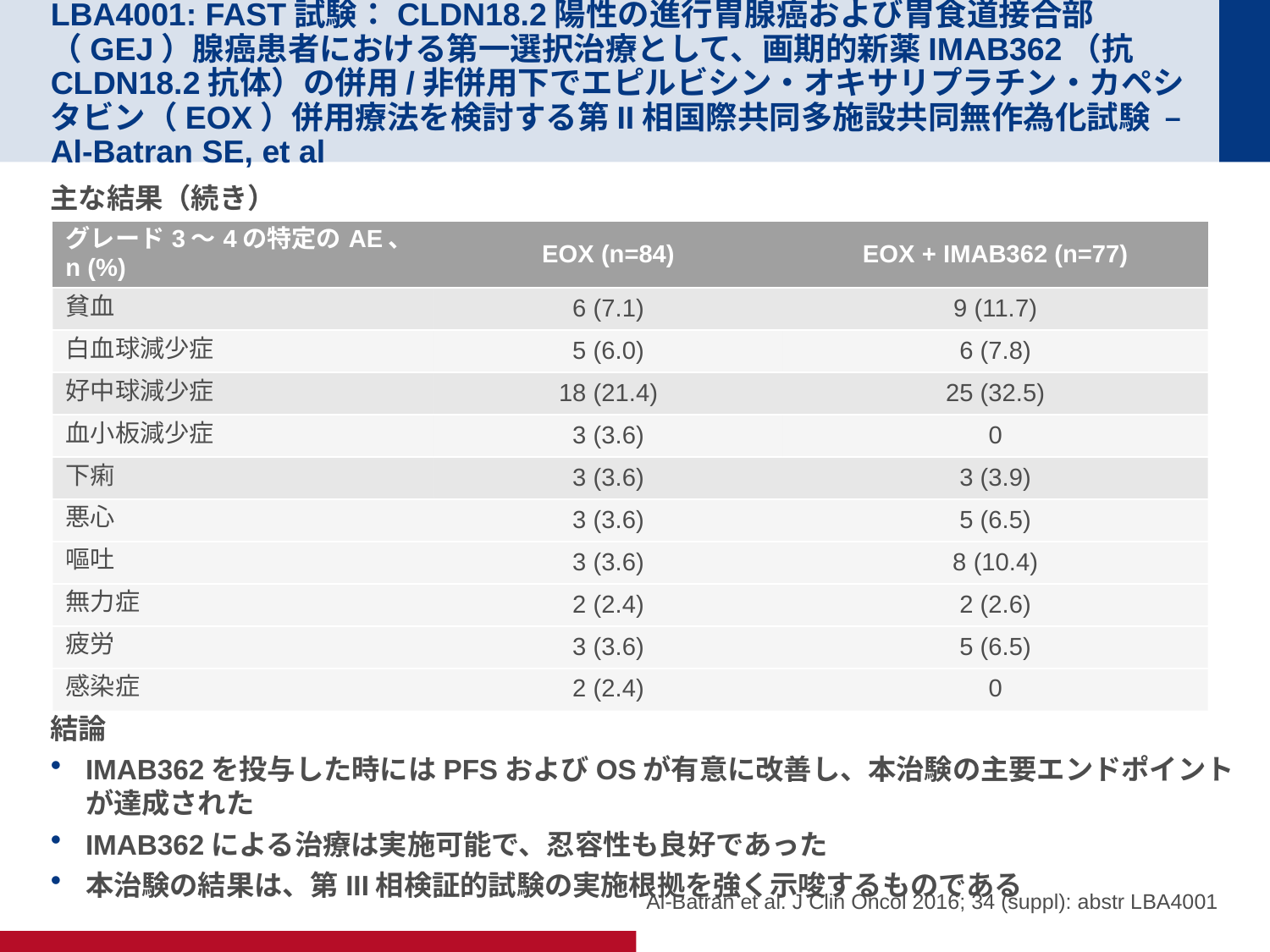

# LBA4001: FAST試験：CLDN18.2陽性の進行胃腺癌および胃食道接合部（GEJ）腺癌患者における第一選択治療として、画期的新薬IMAB362（抗CLDN18.2抗体）の併用/非併用下でエピルビシン・オキサリプラチン・カペシタビン（EOX）併用療法を検討する第II相国際共同多施設共同無作為化試験  – Al-Batran SE, et al
主な結果（続き）

結論
IMAB362を投与した時にはPFSおよびOSが有意に改善し、本治験の主要エンドポイントが達成された
IMAB362による治療は実施可能で、忍容性も良好であった
本治験の結果は、第III相検証的試験の実施根拠を強く示唆するものである

| グレード3～4の特定のAE、n (%) | EOX (n=84) | EOX + IMAB362 (n=77) |
| --- | --- | --- |
| 貧血 | 6 (7.1) | 9 (11.7) |
| 白血球減少症 | 5 (6.0) | 6 (7.8) |
| 好中球減少症 | 18 (21.4) | 25 (32.5) |
| 血小板減少症 | 3 (3.6) | 0 |
| 下痢 | 3 (3.6) | 3 (3.9) |
| 悪心 | 3 (3.6) | 5 (6.5) |
| 嘔吐 | 3 (3.6) | 8 (10.4) |
| 無力症 | 2 (2.4) | 2 (2.6) |
| 疲労 | 3 (3.6) | 5 (6.5) |
| 感染症 | 2 (2.4) | 0 |
Al-Batran et al. J Clin Oncol 2016; 34 (suppl): abstr LBA4001